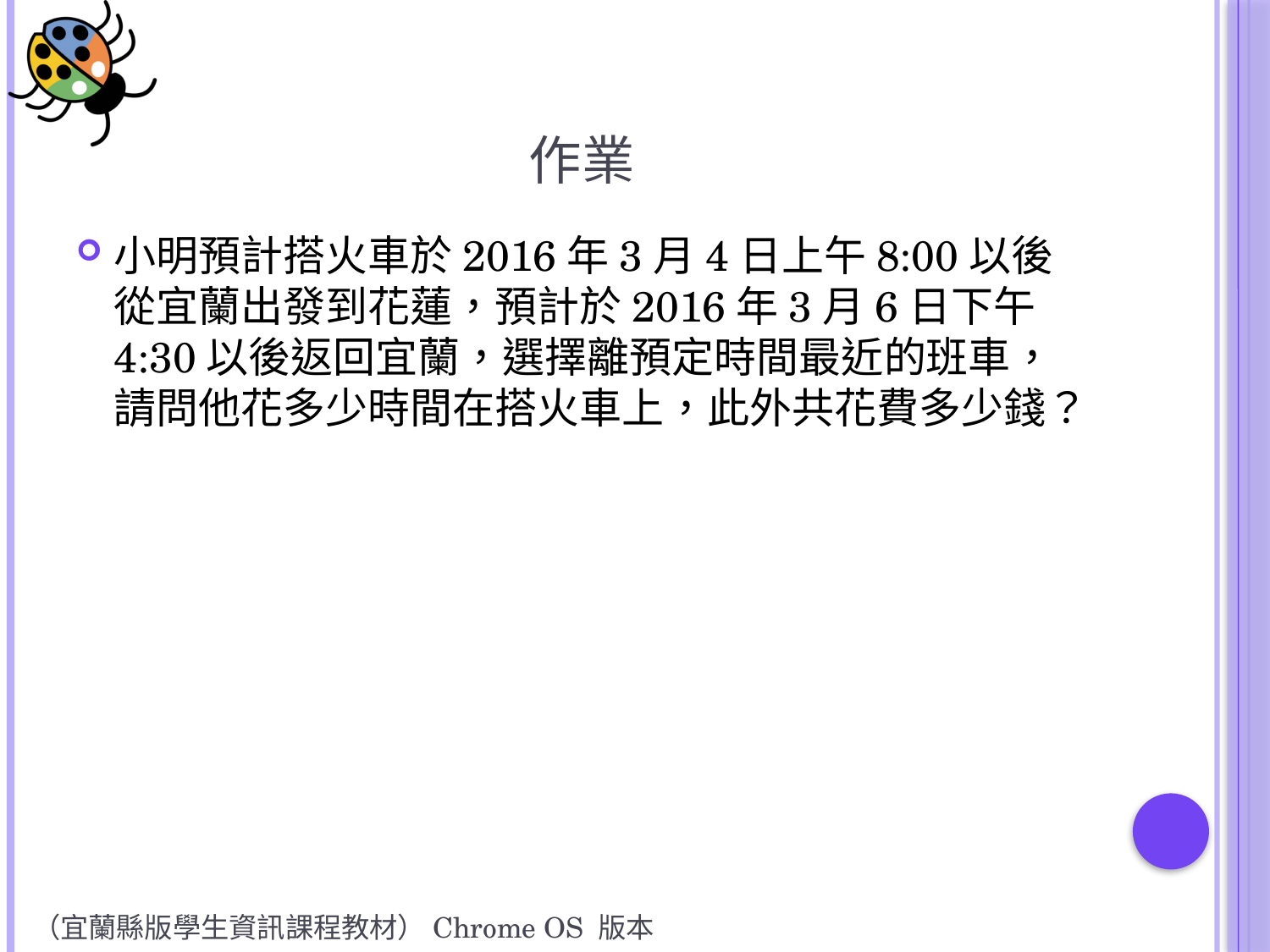

# 作業
小明預計搭火車於2016年3月4日上午8:00以後從宜蘭出發到花蓮，預計於2016年3月6日下午4:30以後返回宜蘭，選擇離預定時間最近的班車，請問他花多少時間在搭火車上，此外共花費多少錢？
（宜蘭縣版學生資訊課程教材）Chrome OS 版本